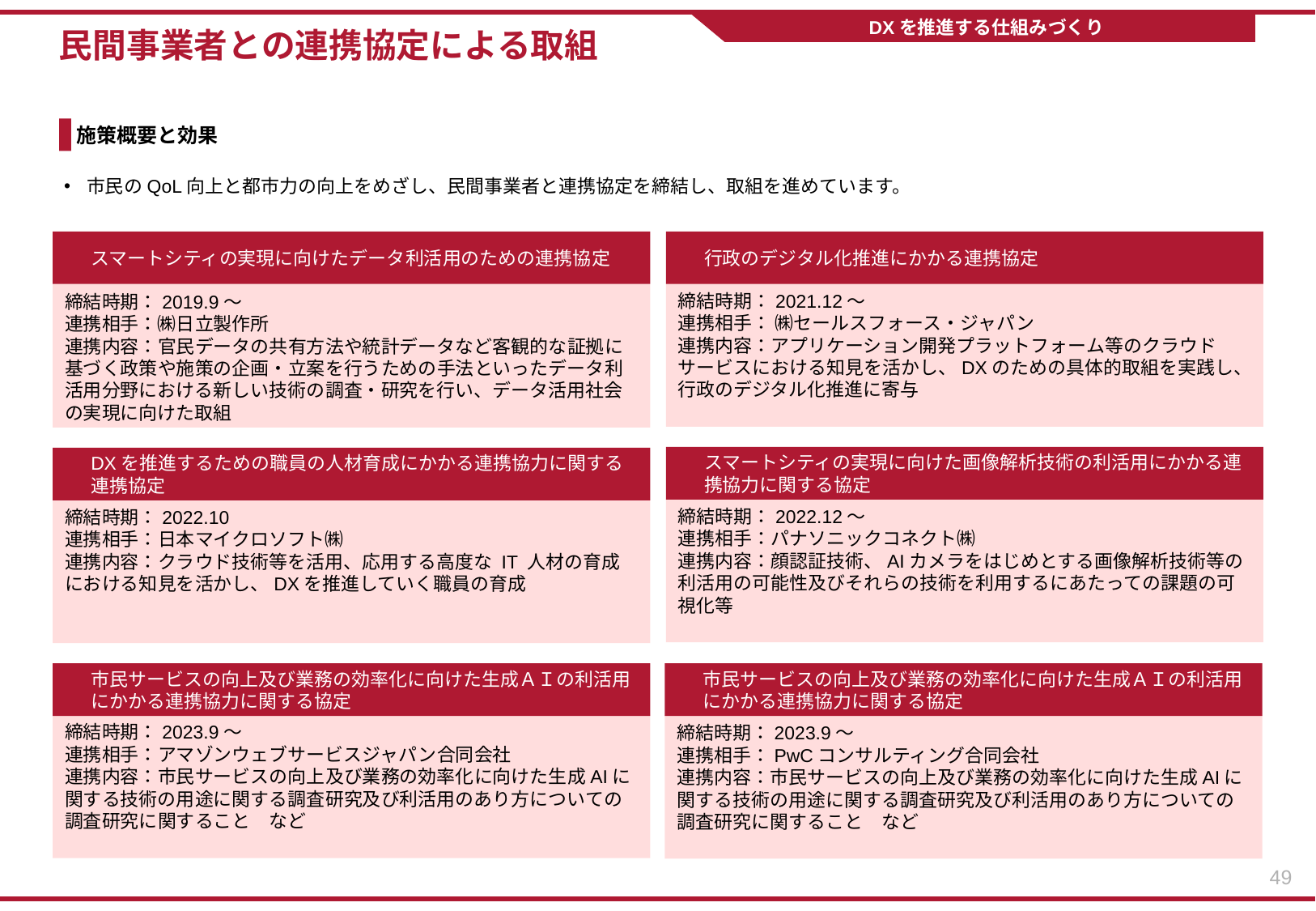

DXを推進する仕組みづくり
民間事業者との連携協定による取組

施策概要と効果
市民のQoL向上と都市力の向上をめざし、民間事業者と連携協定を締結し、取組を進めています。
スマートシティの実現に向けたデータ利活用のための連携協定
締結時期：2019.9～
連携相手：㈱日立製作所
連携内容：官民データの共有方法や統計データなど客観的な証拠に基づく政策や施策の企画・立案を行うための手法といったデータ利活用分野における新しい技術の調査・研究を行い、データ活用社会の実現に向けた取組
行政のデジタル化推進にかかる連携協定
締結時期：2021.12～
連携相手： ㈱セールスフォース・ジャパン
連携内容：アプリケーション開発プラットフォーム等のクラウドサービスにおける知見を活かし、DXのための具体的取組を実践し、行政のデジタル化推進に寄与
スマートシティの実現に向けた画像解析技術の利活用にかかる連携協力に関する協定
締結時期：2022.12～
連携相手：パナソニックコネクト㈱
連携内容：顔認証技術、AIカメラをはじめとする画像解析技術等の利活用の可能性及びそれらの技術を利用するにあたっての課題の可視化等
DXを推進するための職員の人材育成にかかる連携協力に関する連携協定
締結時期：2022.10
連携相手：日本マイクロソフト㈱
連携内容：クラウド技術等を活用、応用する高度な IT 人材の育成における知見を活かし、DXを推進していく職員の育成
市民サービスの向上及び業務の効率化に向けた生成ＡＩの利活用にかかる連携協力に関する協定
締結時期：2023.9～
連携相手：アマゾンウェブサービスジャパン合同会社
連携内容：市民サービスの向上及び業務の効率化に向けた生成AIに関する技術の用途に関する調査研究及び利活用のあり方についての調査研究に関すること　など
市民サービスの向上及び業務の効率化に向けた生成ＡＩの利活用にかかる連携協力に関する協定
締結時期：2023.9～
連携相手：PwCコンサルティング合同会社
連携内容：市民サービスの向上及び業務の効率化に向けた生成AIに関する技術の用途に関する調査研究及び利活用のあり方についての調査研究に関すること　など
49